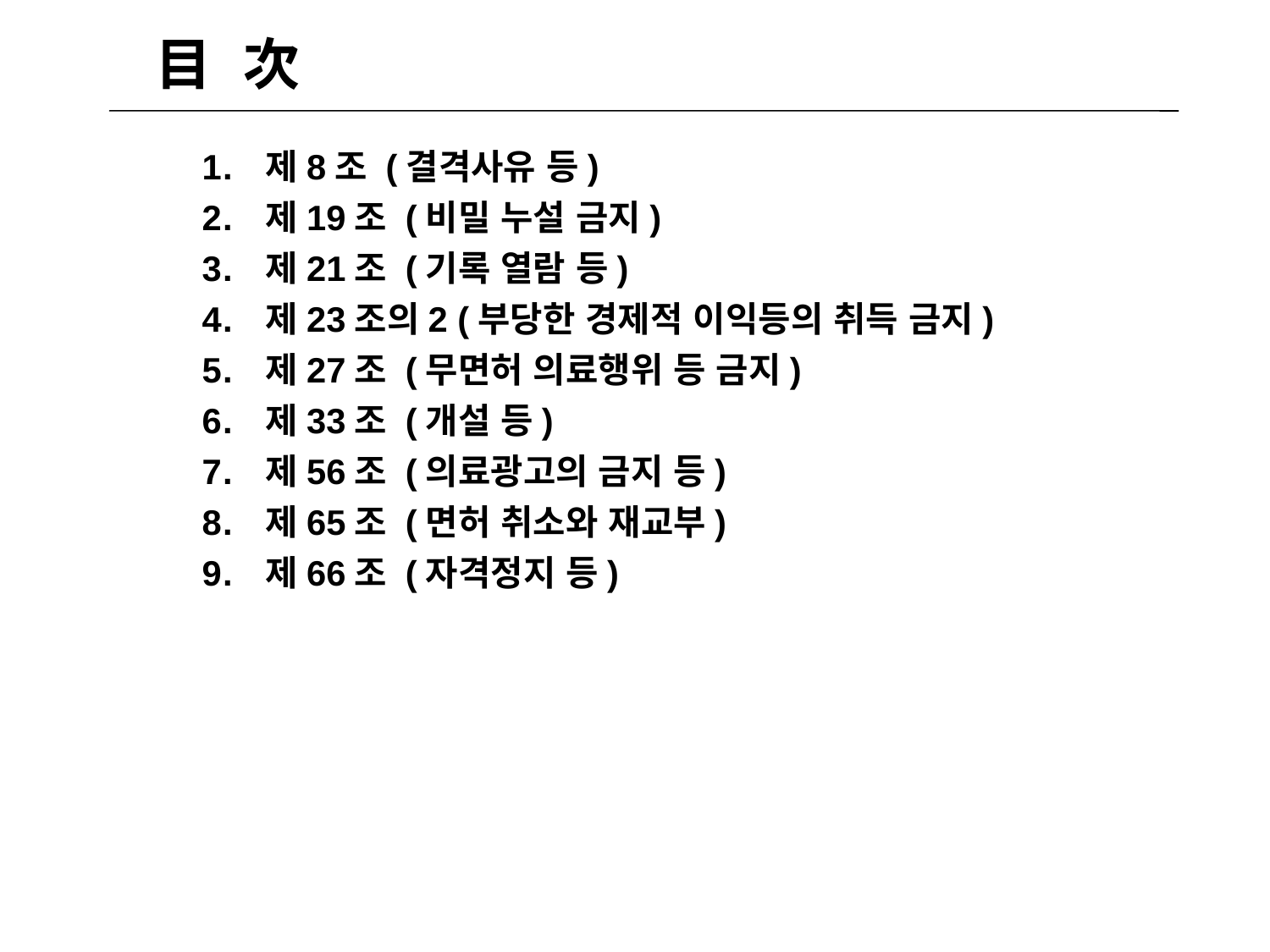

目  次

제8조 (결격사유 등)
제19조 (비밀 누설 금지)
제21조 (기록 열람 등)
제23조의2 (부당한 경제적 이익등의 취득 금지)
제27조 (무면허 의료행위 등 금지)
제33조 (개설 등)
제56조 (의료광고의 금지 등)
제65조 (면허 취소와 재교부)
제66조 (자격정지 등)